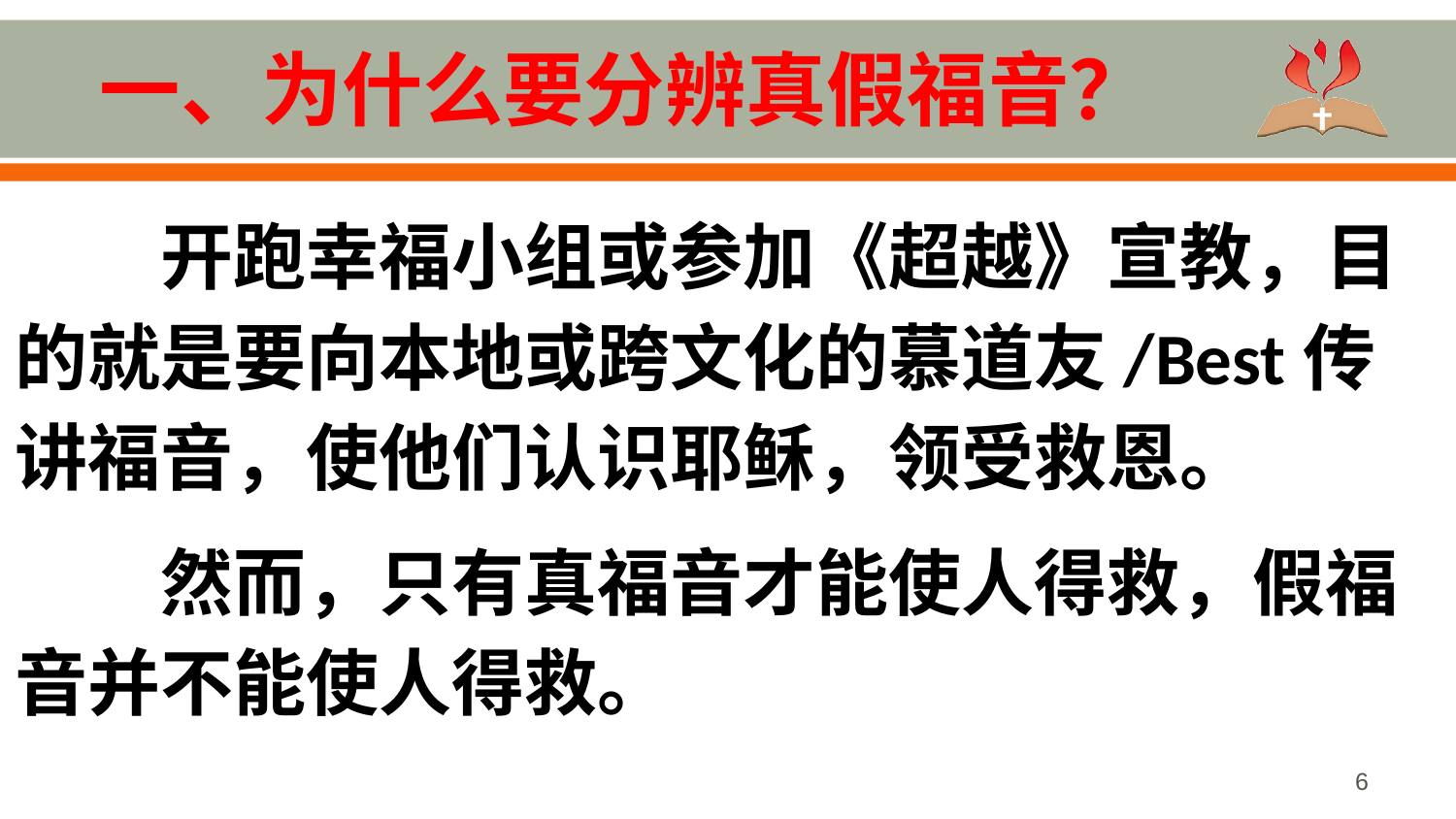

# 一、为什么要分辨真假福音？
开跑幸福小组或参加《超越》宣教，目的就是要向本地或跨文化的慕道友/Best传讲福音，使他们认识耶稣，领受救恩。
然而，只有真福音才能使人得救，假福音并不能使人得救。

6